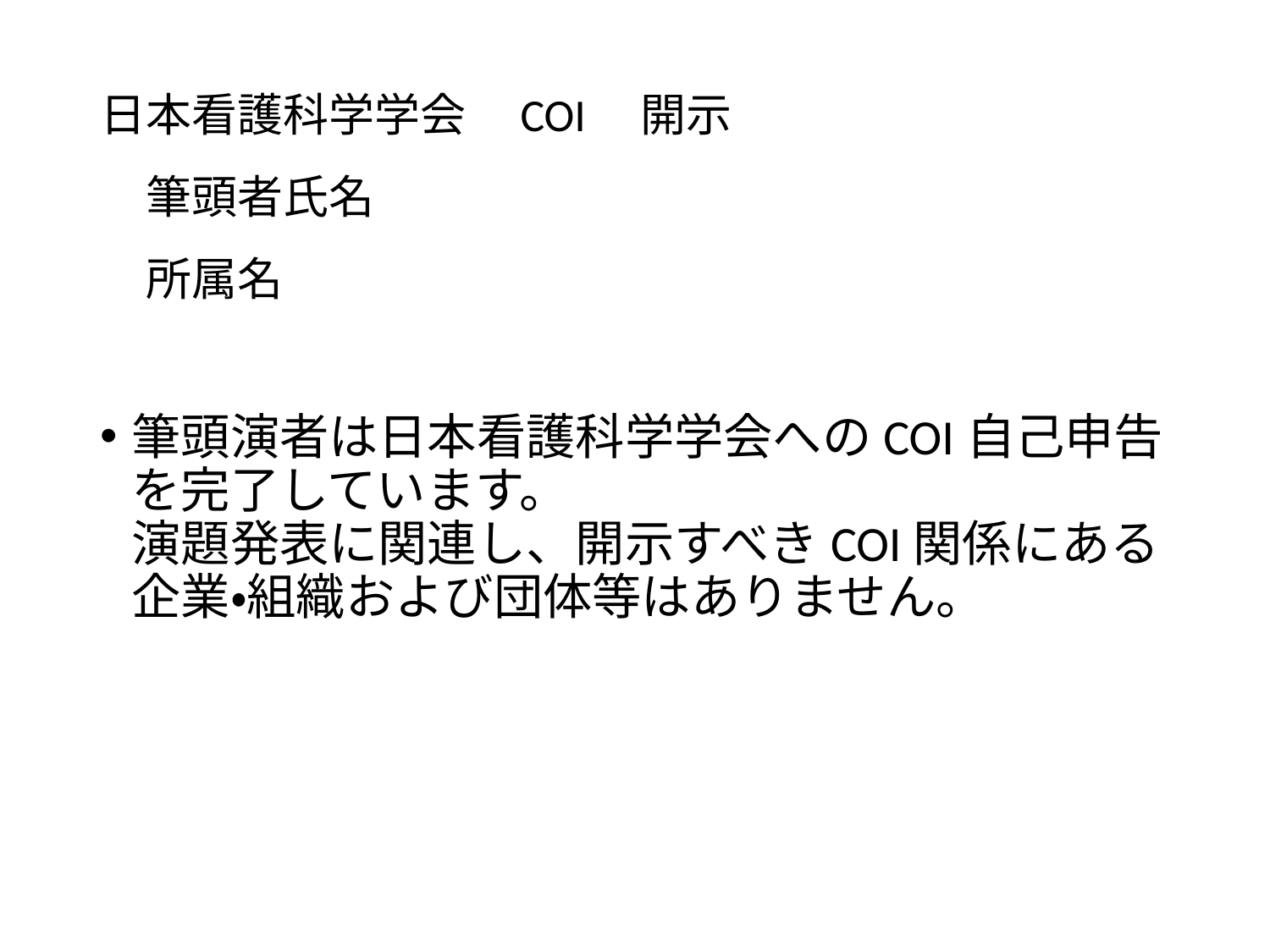

# 日本看護科学学会　COI　開示 　筆頭者氏名 　所属名
筆頭演者は日本看護科学学会へのCOI自己申告を完了しています。
演題発表に関連し、開示すべきCOI関係にある
企業・組織および団体等はありません。